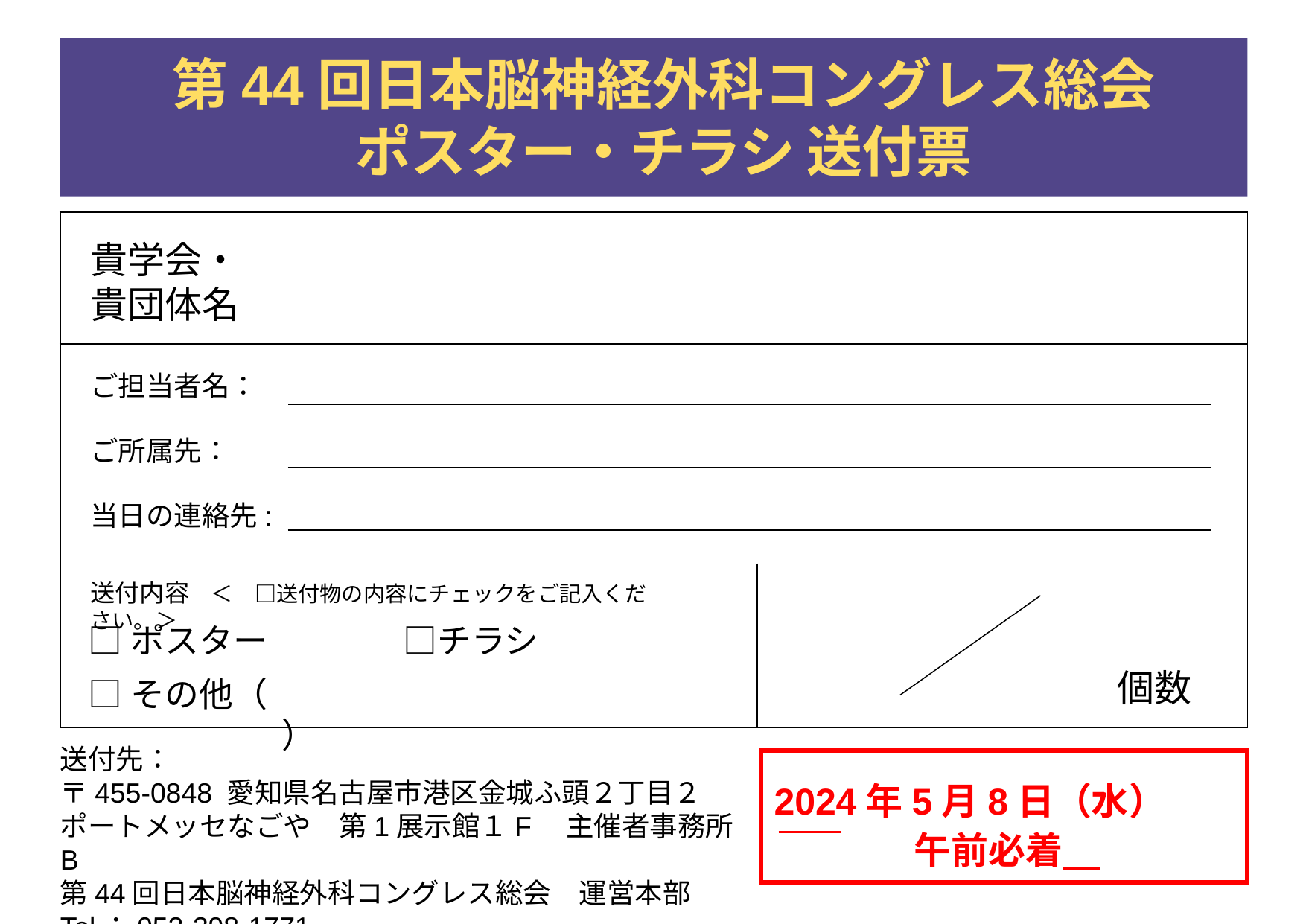

第44回日本脳神経外科コングレス総会
ポスター・チラシ 送付票
|  |  |
| --- | --- |
|  |  |
|  |  |
貴学会・
貴団体名
ご担当者名：
ご所属先：
当日の連絡先:
送付内容　＜　□送付物の内容にチェックをご記入ください。＞
□ポスター　　　　□チラシ
□その他（　　　　　　　　　　　　　　　　　　   　）
個数
# 送付先： 〒455-0848 愛知県名古屋市港区金城ふ頭２丁目２ ポートメッセなごや　第1展示館１F　主催者事務所B 第44回日本脳神経外科コングレス総会　運営本部 Tel：052-398-1771

2024年5月8日（水）
午前必着